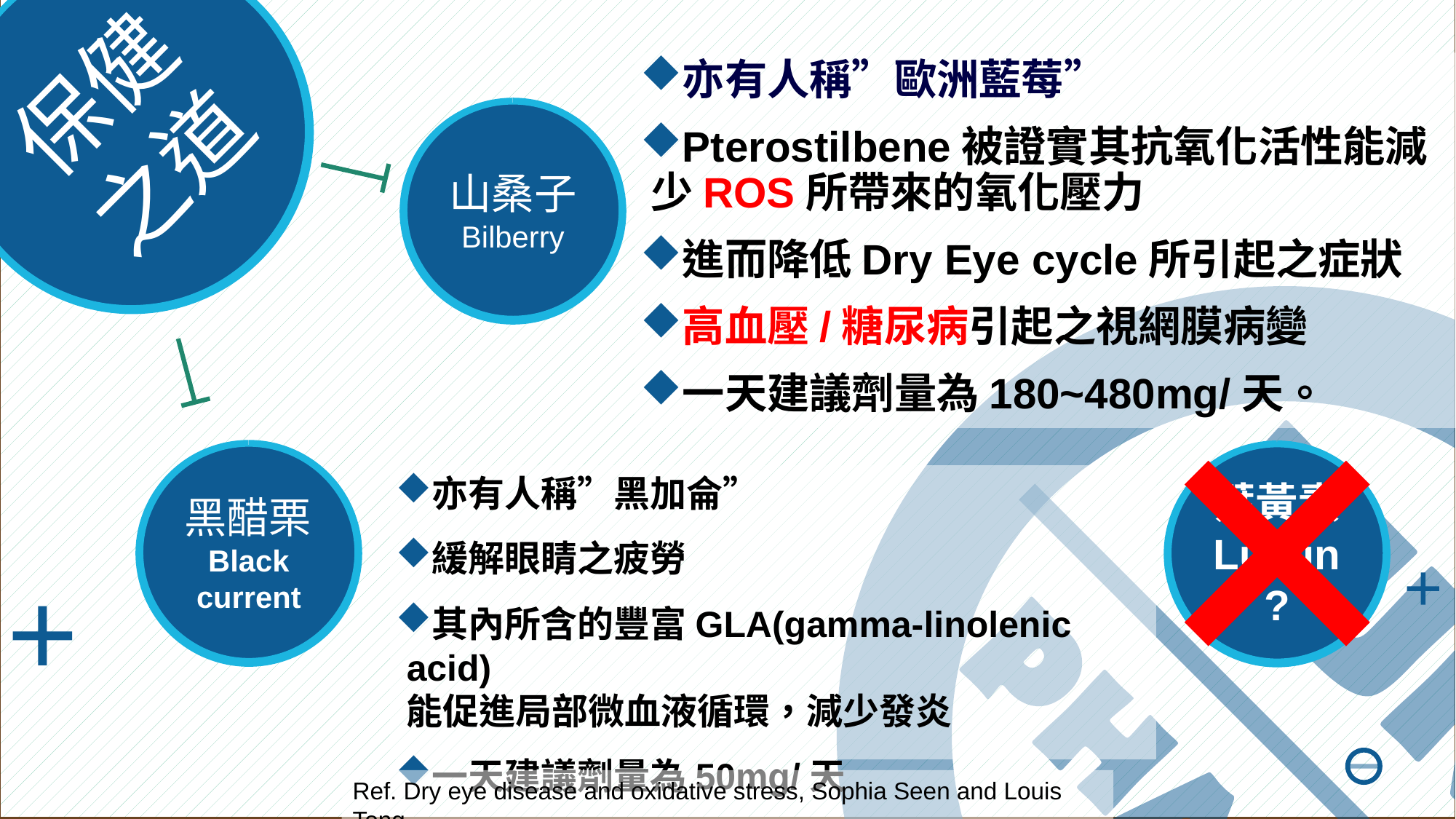

保健之道

亦有人稱”歐洲藍莓”
Pterostilbene被證實其抗氧化活性能減少ROS所帶來的氧化壓力
進而降低Dry Eye cycle所引起之症狀
高血壓/糖尿病引起之視網膜病變
一天建議劑量為180~480mg/天。
山桑子
Bilberry

黑醋栗Black current

葉黃素
Lutein?

亦有人稱”黑加侖”
緩解眼睛之疲勞
其內所含的豐富GLA(gamma-linolenic acid)
能促進局部微血液循環，減少發炎
一天建議劑量為50mg/天

Ref. Dry eye disease and oxidative stress, Sophia Seen and Louis Tong